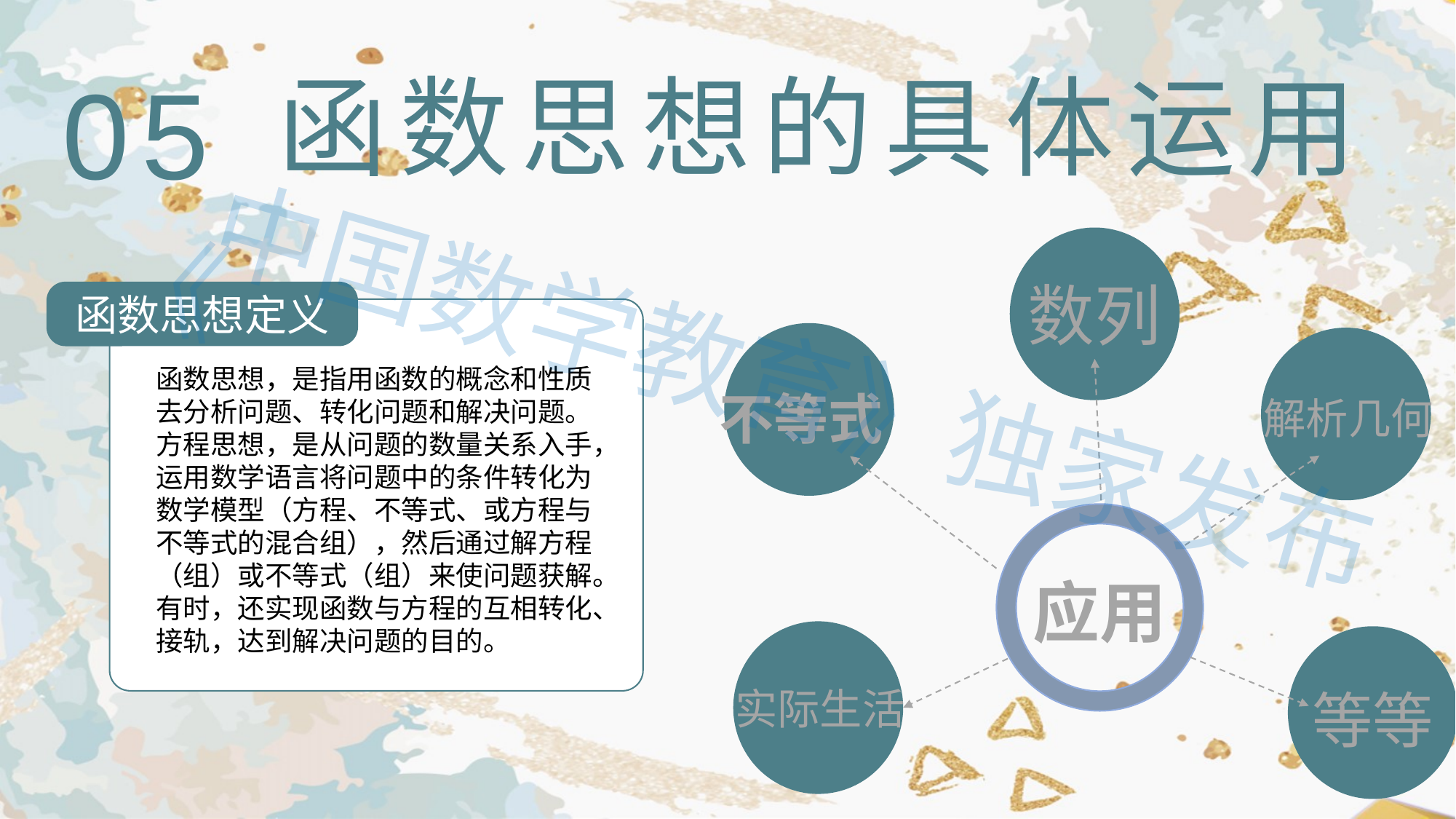

05
函数思想的具体运用

数列
函数思想定义

函数思想，是指用函数的概念和性质去分析问题、转化问题和解决问题。方程思想，是从问题的数量关系入手，运用数学语言将问题中的条件转化为数学模型（方程、不等式、或方程与不等式的混合组），然后通过解方程（组）或不等式（组）来使问题获解。有时，还实现函数与方程的互相转化、接轨，达到解决问题的目的。
不等式
《中国数学教育》独家发布
解析几何

应用

实际生活
等等